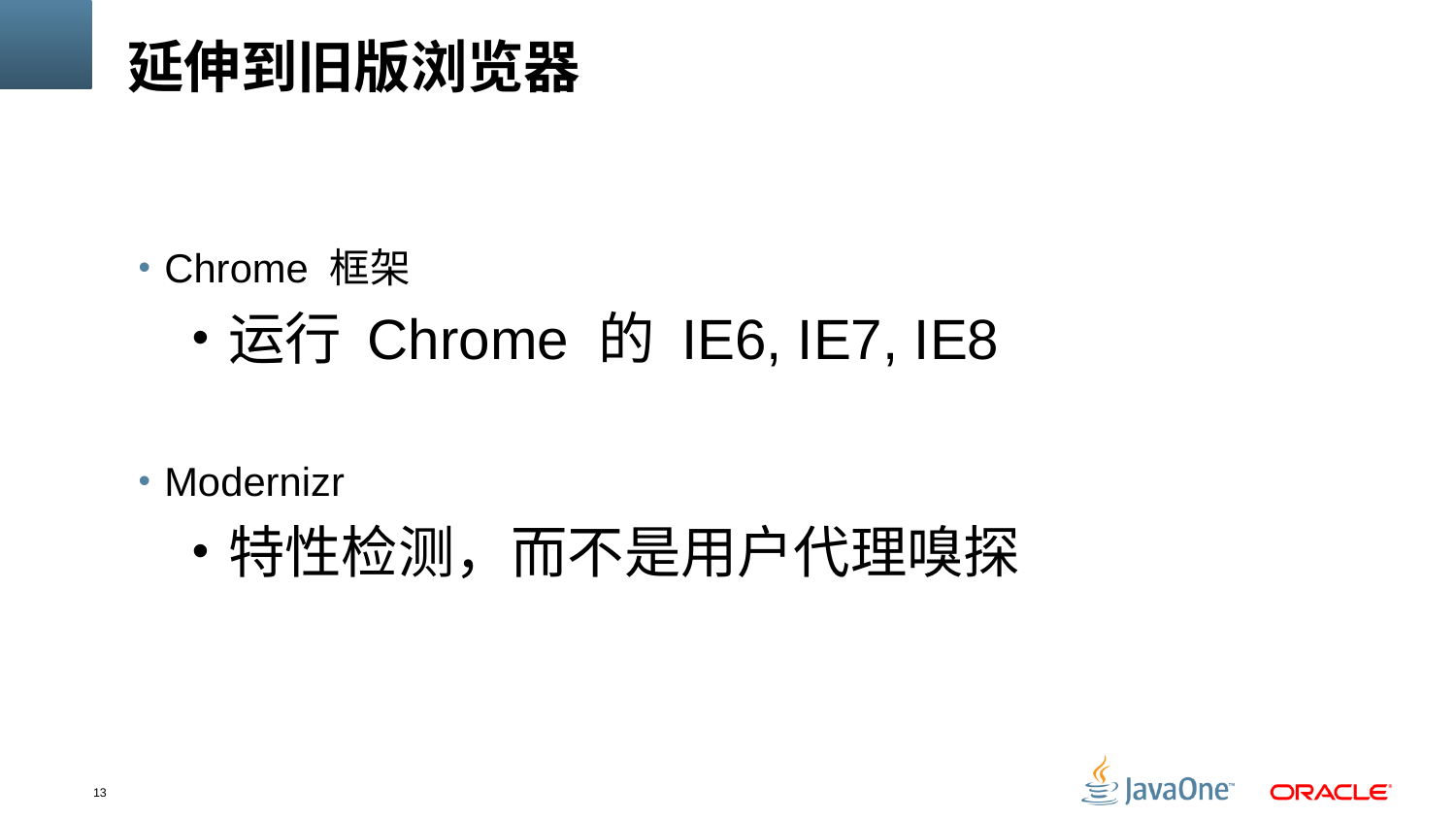

# 延伸到旧版浏览器

Chrome 框架
运行 Chrome 的 IE6, IE7, IE8
Modernizr
特性检测，而不是用户代理嗅探